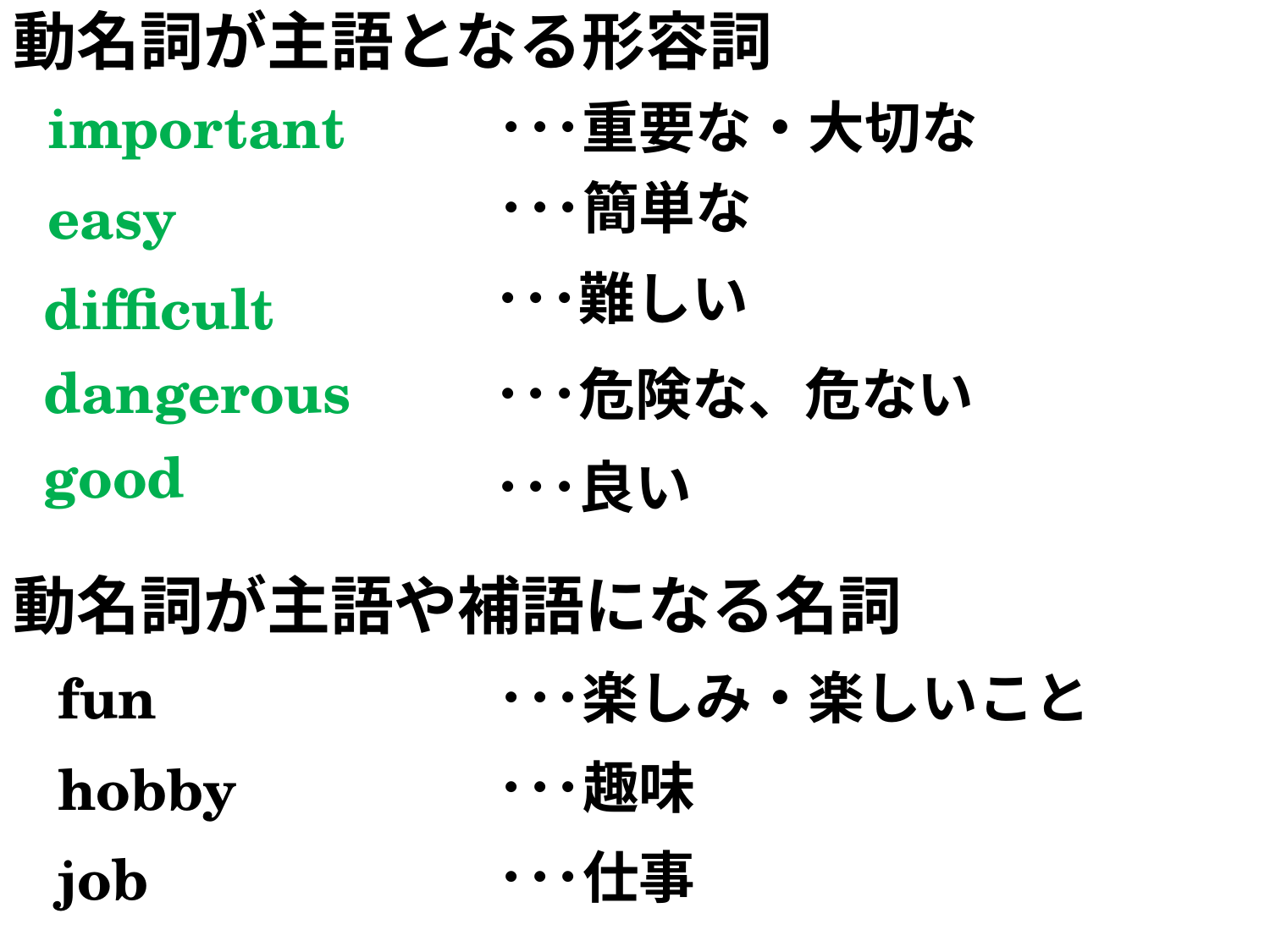

動名詞が主語となる形容詞
important
･･･重要な・大切な
･･･簡単な
easy
･･･難しい
difficult
dangerous
･･･危険な、危ない
good
･･･良い
動名詞が主語や補語になる名詞
fun
･･･楽しみ・楽しいこと
･･･趣味
hobby
･･･仕事
job